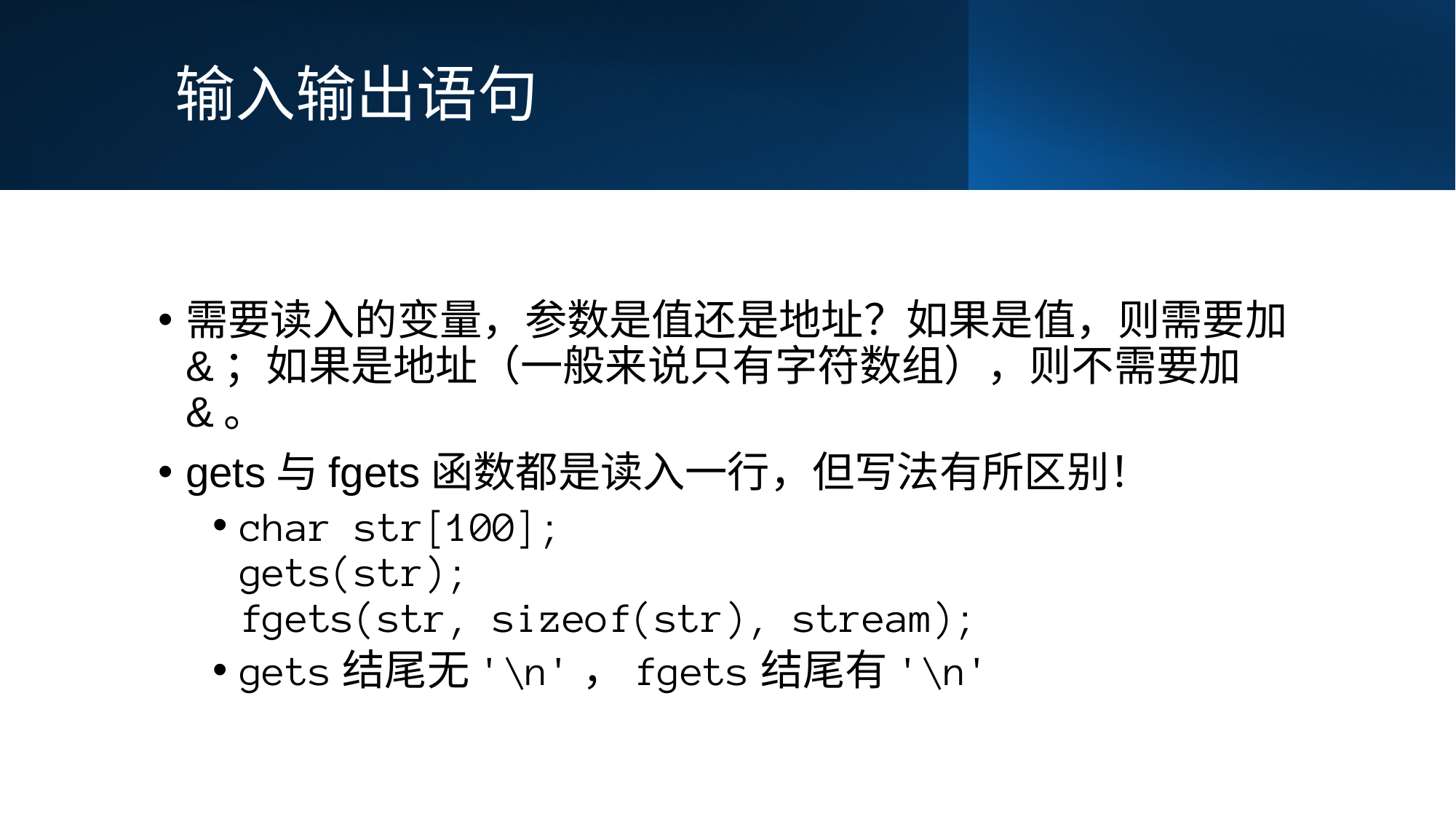

# 输入输出语句
需要读入的变量，参数是值还是地址？如果是值，则需要加&；如果是地址（一般来说只有字符数组），则不需要加&。
gets与fgets函数都是读入一行，但写法有所区别！
char str[100];
gets(str);
fgets(str, sizeof(str), stream);
gets结尾无'\n'，fgets结尾有'\n'